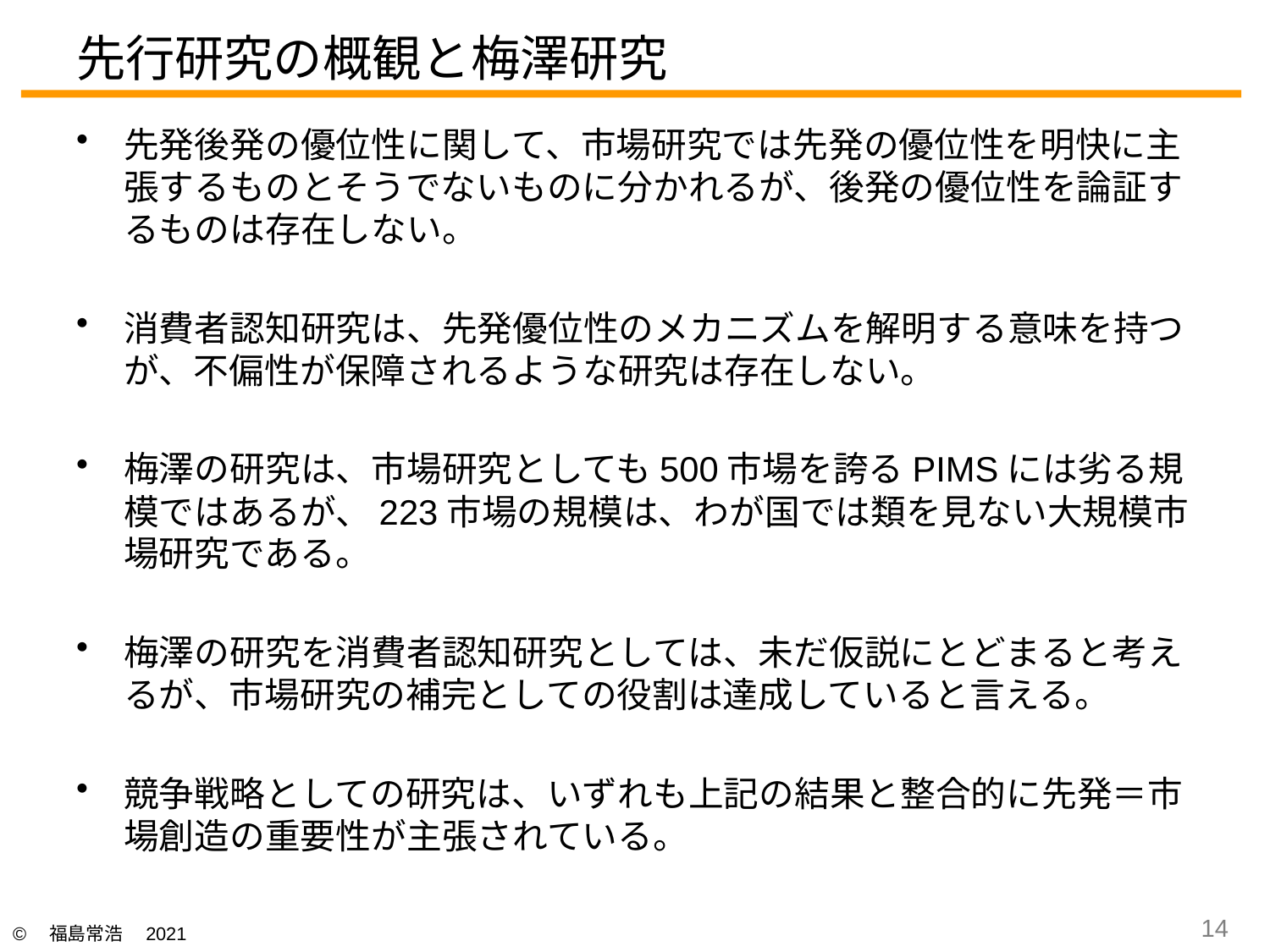

# 先行研究の概観と梅澤研究
先発後発の優位性に関して、市場研究では先発の優位性を明快に主張するものとそうでないものに分かれるが、後発の優位性を論証するものは存在しない。

消費者認知研究は、先発優位性のメカニズムを解明する意味を持つが、不偏性が保障されるような研究は存在しない。

梅澤の研究は、市場研究としても500市場を誇るPIMSには劣る規模ではあるが、223市場の規模は、わが国では類を見ない大規模市場研究である。

梅澤の研究を消費者認知研究としては、未だ仮説にとどまると考えるが、市場研究の補完としての役割は達成していると言える。

競争戦略としての研究は、いずれも上記の結果と整合的に先発＝市場創造の重要性が主張されている。
14